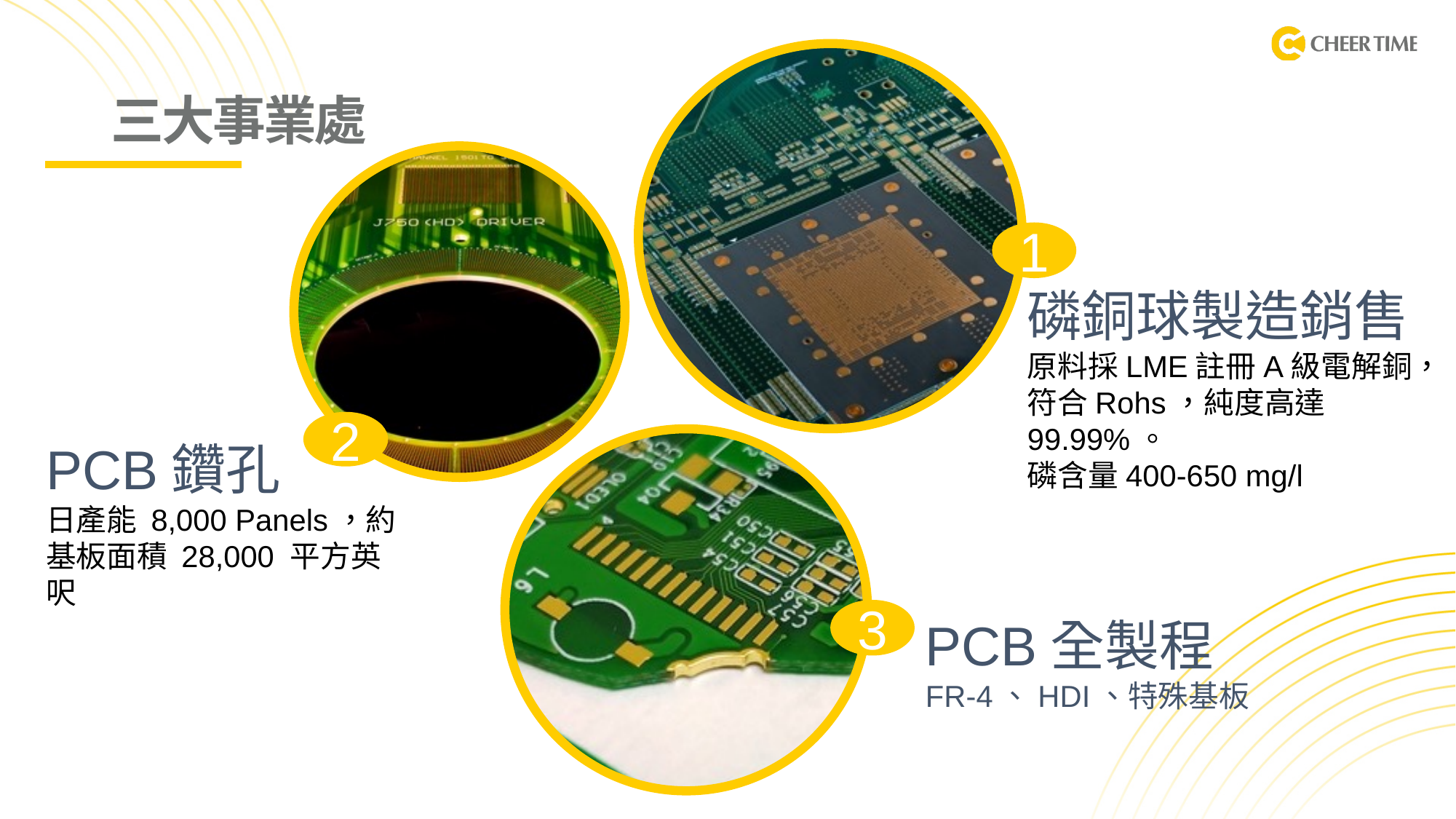

# 三大事業處

1
磷銅球製造銷售
原料採LME註冊A級電解銅，符合Rohs，純度高達 99.99%。
磷含量400-650 mg/l

2
PCB鑽孔
日產能 8,000 Panels，約基板面積 28,000 平方英呎

3
PCB全製程
FR-4、HDI、特殊基板